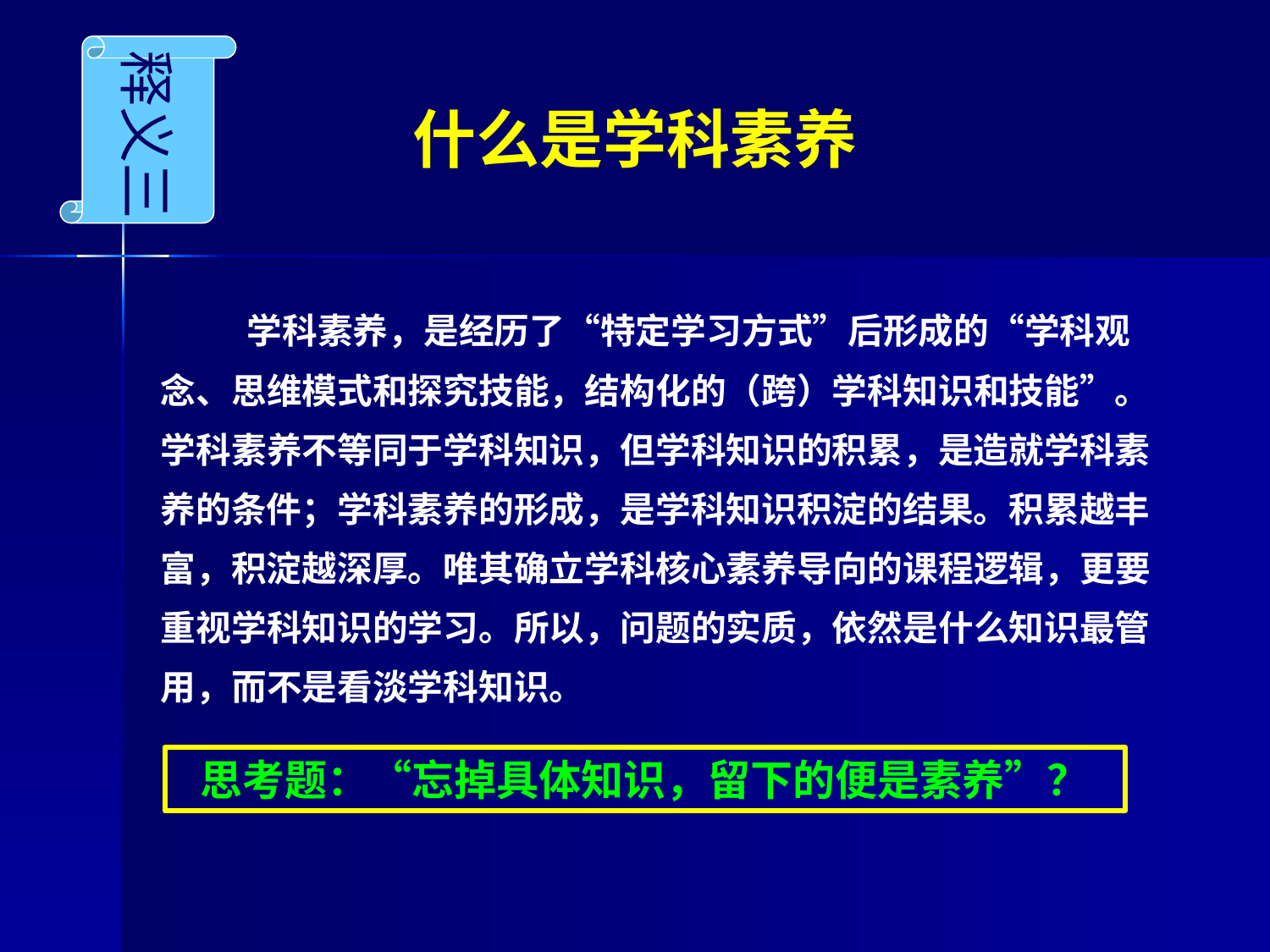

释义三
# 什么是学科素养
        学科素养，是经历了“特定学习方式”后形成的“学科观念、思维模式和探究技能，结构化的（跨）学科知识和技能”。学科素养不等同于学科知识，但学科知识的积累，是造就学科素养的条件；学科素养的形成，是学科知识积淀的结果。积累越丰富，积淀越深厚。唯其确立学科核心素养导向的课程逻辑，更要重视学科知识的学习。所以，问题的实质，依然是什么知识最管用，而不是看淡学科知识。

思考题：“忘掉具体知识，留下的便是素养”？